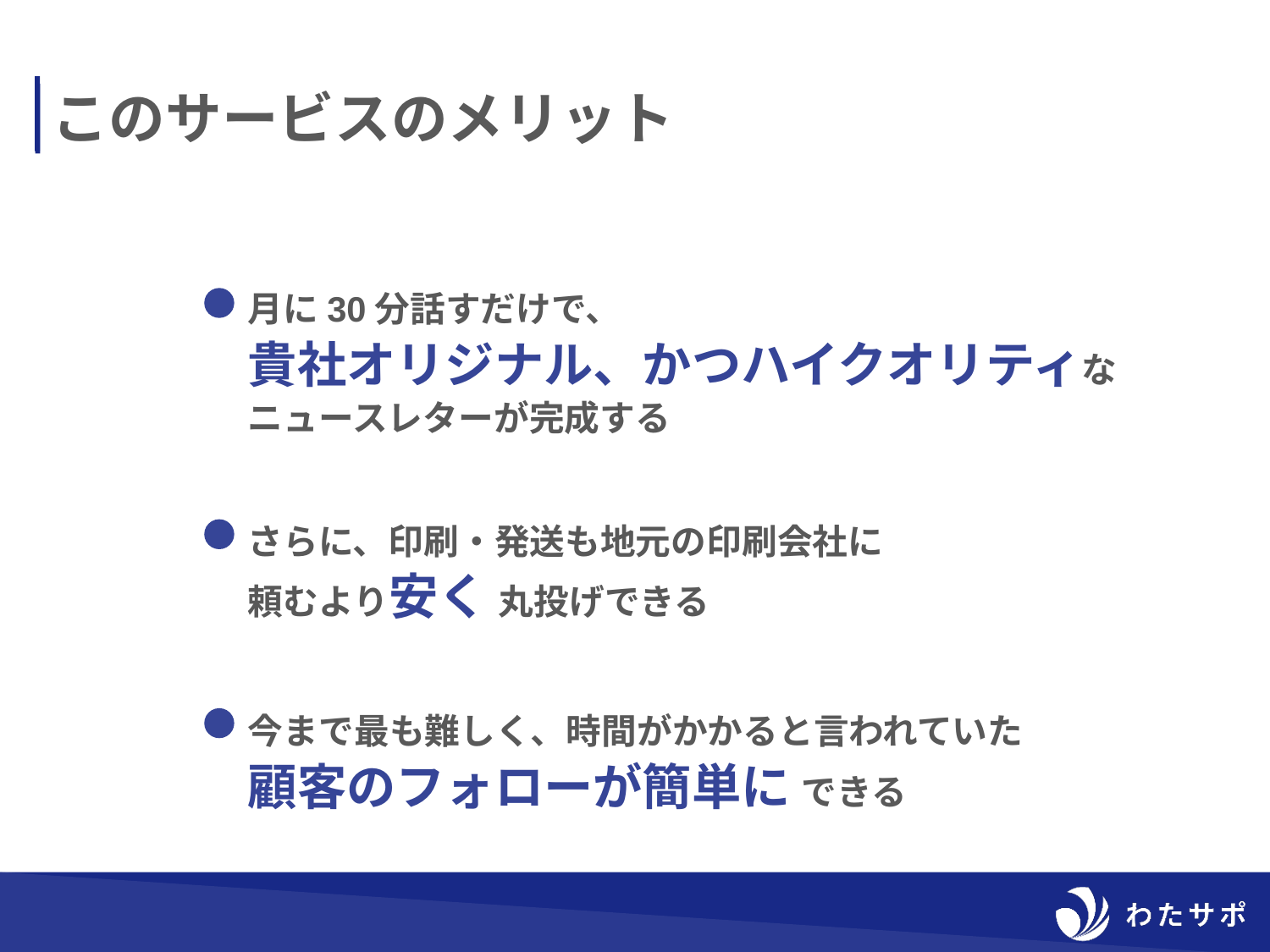

このサービスのメリット

月に30分話すだけで、
貴社オリジナル、かつハイクオリティな
ニュースレターが完成する

さらに、印刷・発送も地元の印刷会社に
頼むより安く 丸投げできる

今まで最も難しく、時間がかかると言われていた
顧客のフォローが簡単に できる